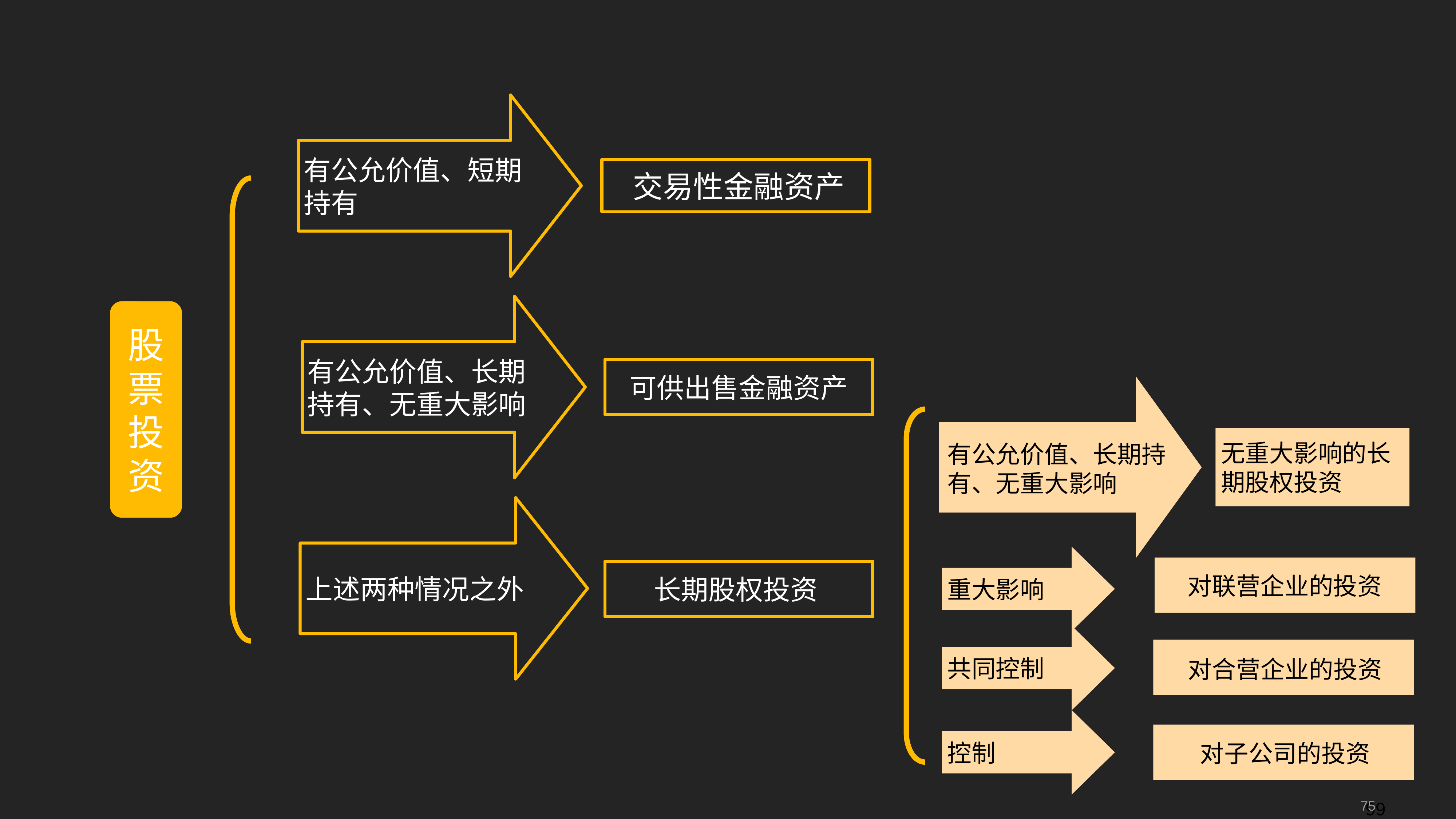

有公允价值、短期持有
交易性金融资产

股票投资
有公允价值、长期持有、无重大影响

可供出售金融资产

无重大影响的长期股权投资

有公允价值、长期持有、无重大影响

对联营企业的投资
上述两种情况之外
长期股权投资
重大影响

共同控制
对合营企业的投资

控制
对子公司的投资
75
99